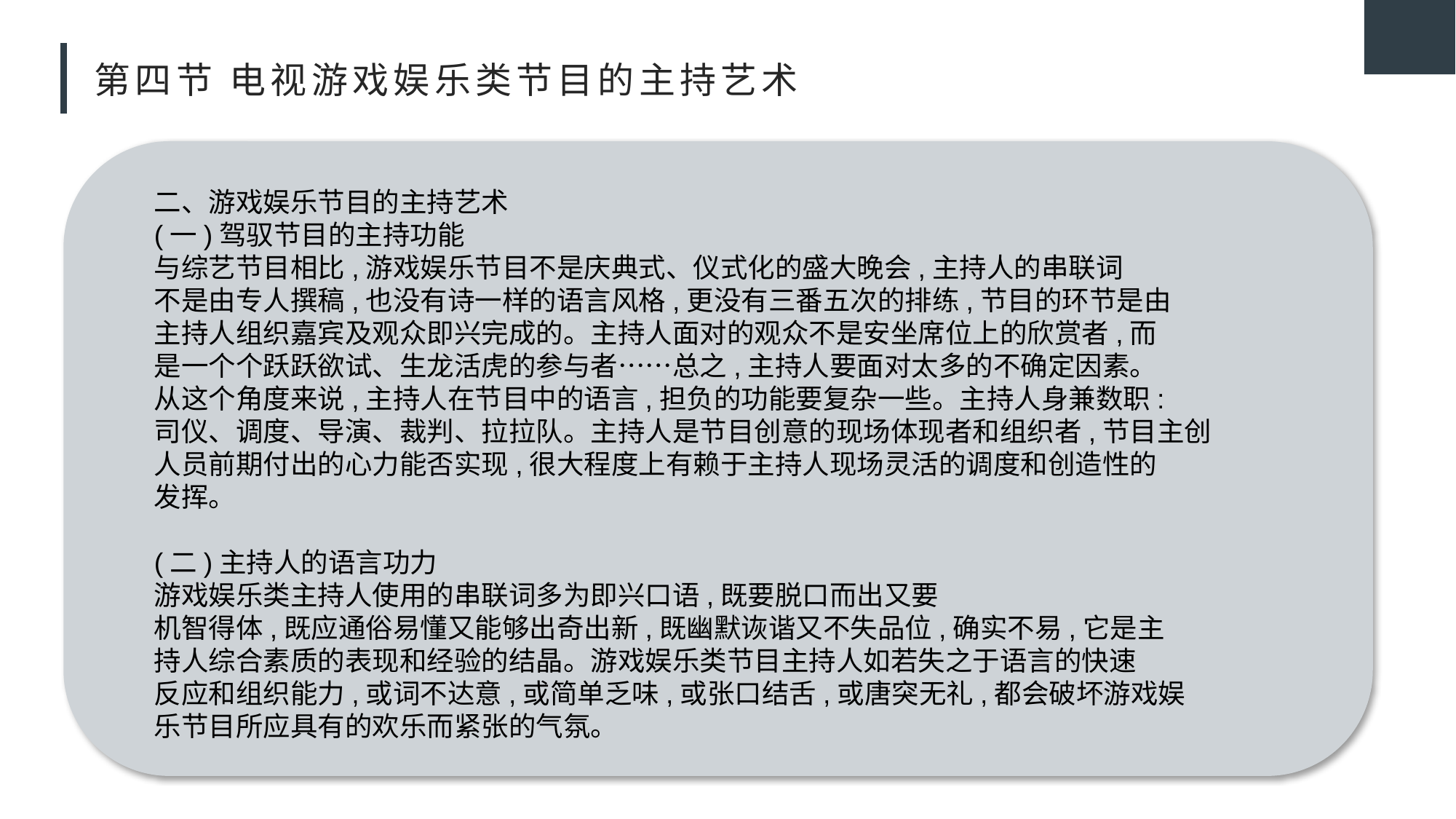

# 第四节 电视游戏娱乐类节目的主持艺术

二、游戏娱乐节目的主持艺术
(一)驾驭节目的主持功能
与综艺节目相比,游戏娱乐节目不是庆典式、仪式化的盛大晚会,主持人的串联词
不是由专人撰稿,也没有诗一样的语言风格,更没有三番五次的排练,节目的环节是由
主持人组织嘉宾及观众即兴完成的。主持人面对的观众不是安坐席位上的欣赏者,而
是一个个跃跃欲试、生龙活虎的参与者……总之,主持人要面对太多的不确定因素。
从这个角度来说,主持人在节目中的语言,担负的功能要复杂一些。主持人身兼数职:
司仪、调度、导演、裁判、拉拉队。主持人是节目创意的现场体现者和组织者,节目主创
人员前期付出的心力能否实现,很大程度上有赖于主持人现场灵活的调度和创造性的
发挥。

(二)主持人的语言功力
游戏娱乐类主持人使用的串联词多为即兴口语,既要脱口而出又要
机智得体,既应通俗易懂又能够出奇出新,既幽默诙谐又不失品位,确实不易,它是主
持人综合素质的表现和经验的结晶。游戏娱乐类节目主持人如若失之于语言的快速
反应和组织能力,或词不达意,或简单乏味,或张口结舌,或唐突无礼,都会破坏游戏娱
乐节目所应具有的欢乐而紧张的气氛。